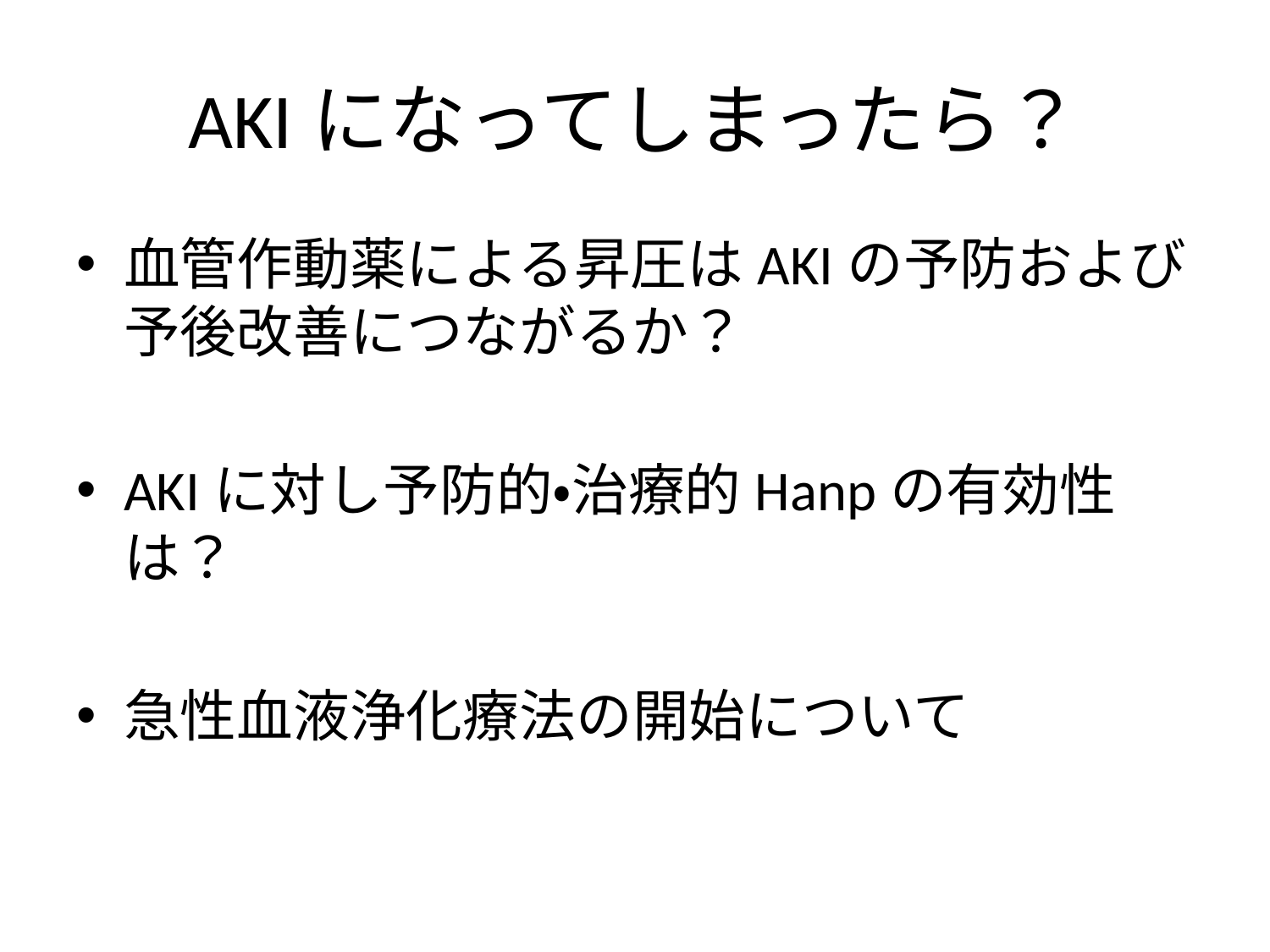

# AKIになってしまったら？
血管作動薬による昇圧はAKIの予防および予後改善につながるか？

AKIに対し予防的・治療的Hanpの有効性は？

急性血液浄化療法の開始について